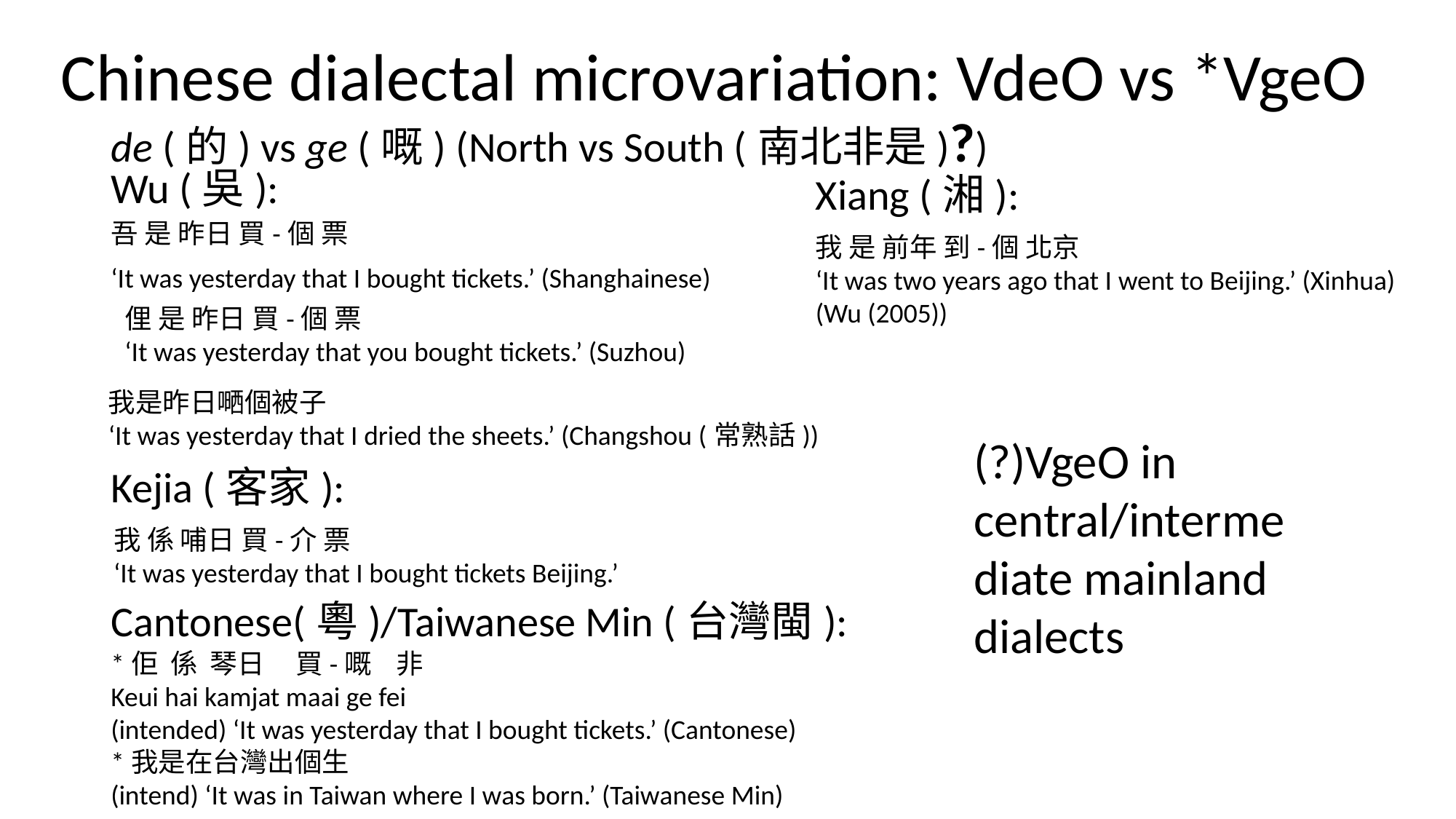

# Chinese dialectal microvariation: VdeO vs *VgeO
de (的) vs ge (嘅) (North vs South (南北非是)?)
Wu (吳):
Xiang (湘):
吾 是 昨日 買-個 票
‘It was yesterday that I bought tickets.’ (Shanghainese)
我 是 前年 到-個 北京
‘It was two years ago that I went to Beijing.’ (Xinhua)
(Wu (2005))
俚 是 昨日 買-個 票
‘It was yesterday that you bought tickets.’ (Suzhou)
我是昨日嗮個被子
‘It was yesterday that I dried the sheets.’ (Changshou (常熟話))
(?)VgeO in central/intermediate mainland dialects
Kejia (客家):
我 係 哺日 買-介 票
‘It was yesterday that I bought tickets Beijing.’
Cantonese(粵)/Taiwanese Min (台灣閩):
*佢  係  琴日     買-嘅    非
Keui hai kamjat maai ge fei
(intended) ‘It was yesterday that I bought tickets.’ (Cantonese)
*我是在台灣出個生
(intend) ‘It was in Taiwan where I was born.’ (Taiwanese Min)